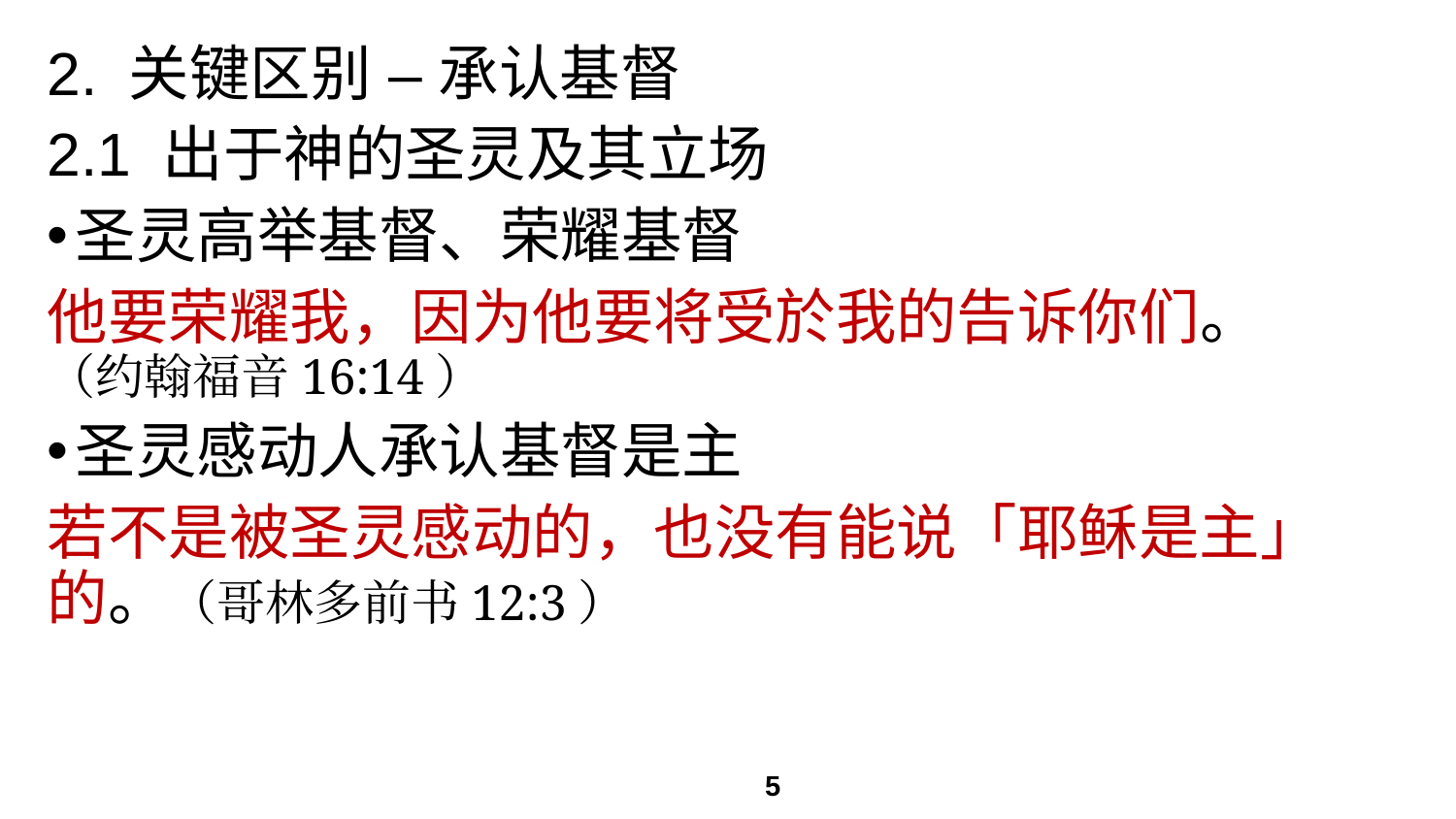

# 2. 关键区别 – 承认基督
2.1 出于神的圣灵及其立场
圣灵高举基督、荣耀基督
他要荣耀我，因为他要将受於我的告诉你们。
（约翰福音16:14）
圣灵感动人承认基督是主
若不是被圣灵感动的，也没有能说「耶稣是主」的。（哥林多前书12:3）
5